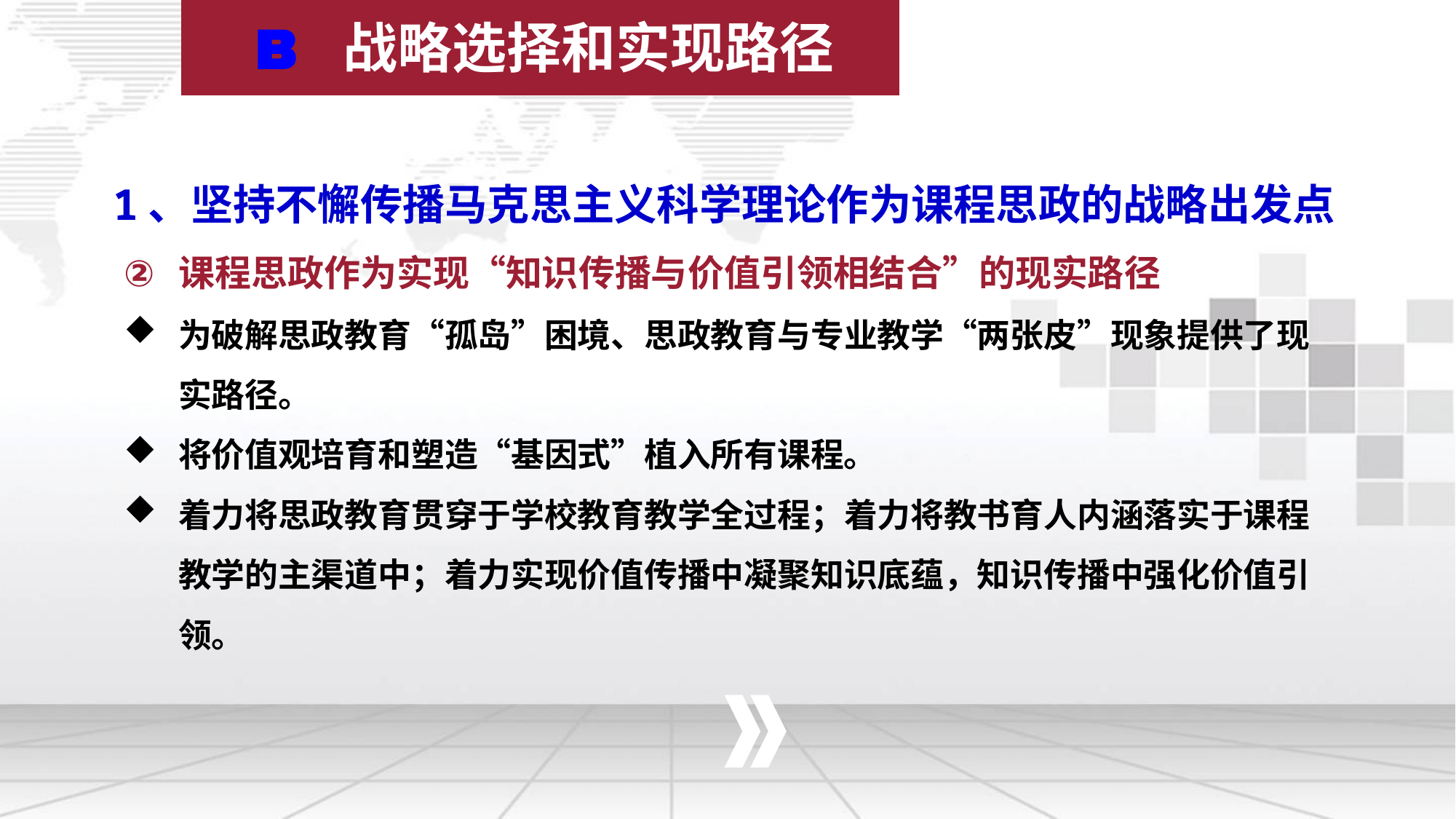

B 战略选择和实现路径
1、坚持不懈传播马克思主义科学理论作为课程思政的战略出发点
课程思政作为实现“知识传播与价值引领相结合”的现实路径
为破解思政教育“孤岛”困境、思政教育与专业教学“两张皮”现象提供了现实路径。
将价值观培育和塑造“基因式”植入所有课程。
着力将思政教育贯穿于学校教育教学全过程；着力将教书育人内涵落实于课程教学的主渠道中；着力实现价值传播中凝聚知识底蕴，知识传播中强化价值引领。